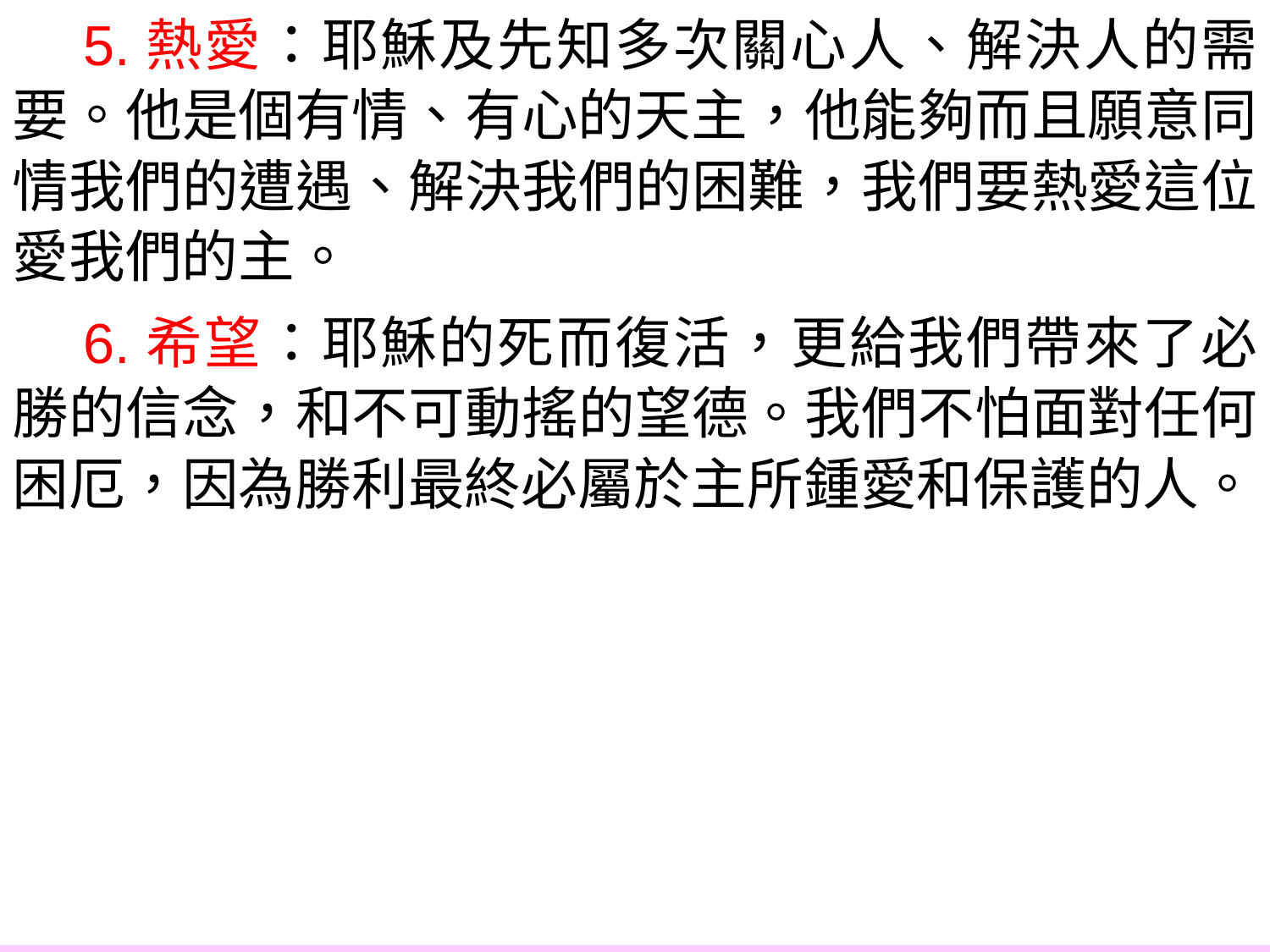

5.熱愛：耶穌及先知多次關心人、解決人的需要。他是個有情、有心的天主，他能夠而且願意同情我們的遭遇、解決我們的困難，我們要熱愛這位愛我們的主。
    6.希望：耶穌的死而復活，更給我們帶來了必勝的信念，和不可動搖的望德。我們不怕面對任何困厄，因為勝利最終必屬於主所鍾愛和保護的人。